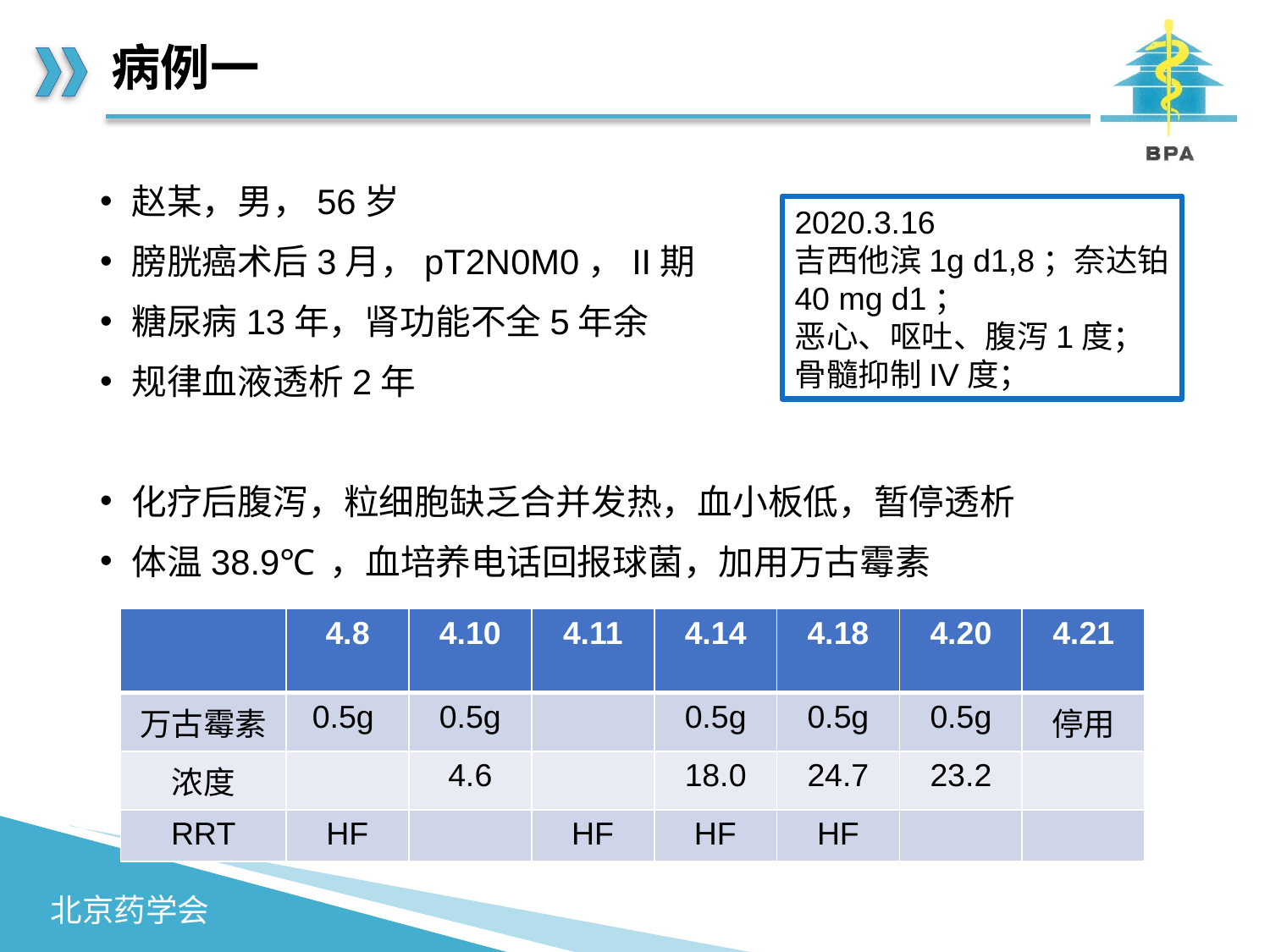

# 病例一
赵某，男，56岁
膀胱癌术后3月，pT2N0M0，II期
糖尿病13年，肾功能不全5年余
规律血液透析2年

化疗后腹泻，粒细胞缺乏合并发热，血小板低，暂停透析
体温38.9℃，血培养电话回报球菌，加用万古霉素

2020.3.16
吉西他滨1g d1,8；奈达铂 40 mg d1；
恶心、呕吐、腹泻1度；骨髓抑制IV度；
|  | 4.8 | 4.10 | 4.11 | 4.14 | 4.18 | 4.20 | 4.21 |
| --- | --- | --- | --- | --- | --- | --- | --- |
| 万古霉素 | 0.5g | 0.5g |  | 0.5g | 0.5g | 0.5g | 停用 |
| 浓度 |  | 4.6 |  | 18.0 | 24.7 | 23.2 |  |
| RRT | HF |  | HF | HF | HF |  |  |